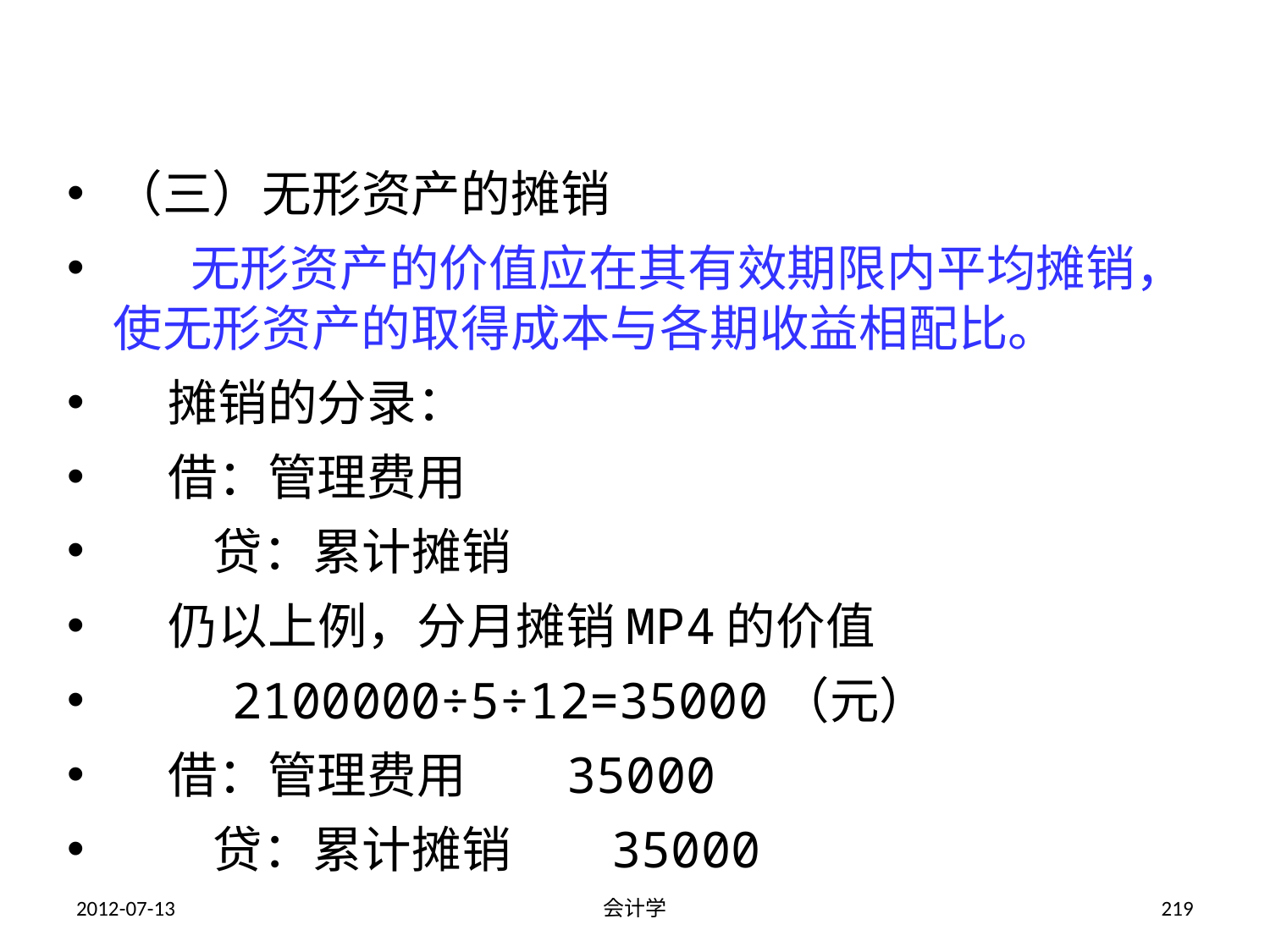

（三）无形资产的摊销
      无形资产的价值应在其有效期限内平均摊销，使无形资产的取得成本与各期收益相配比。
    摊销的分录：
    借：管理费用
        贷：累计摊销
    仍以上例，分月摊销MP4的价值
    2100000÷5÷12=35000（元）
    借：管理费用        35000
        贷：累计摊销        35000

2012-07-13
会计学
219